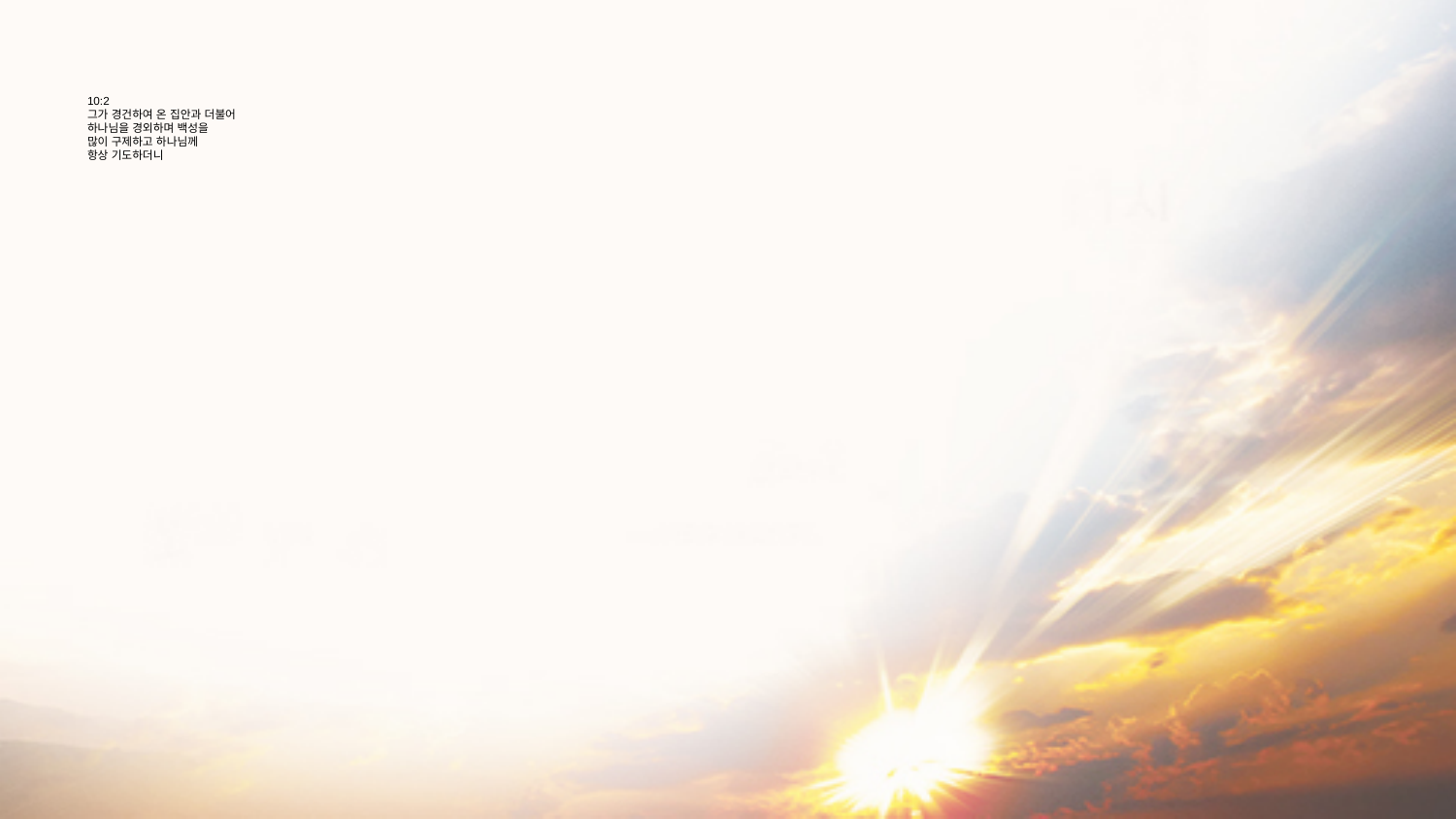

# 10:2 그가 경건하여 온 집안과 더불어 하나님을 경외하며 백성을 많이 구제하고 하나님께 항상 기도하더니